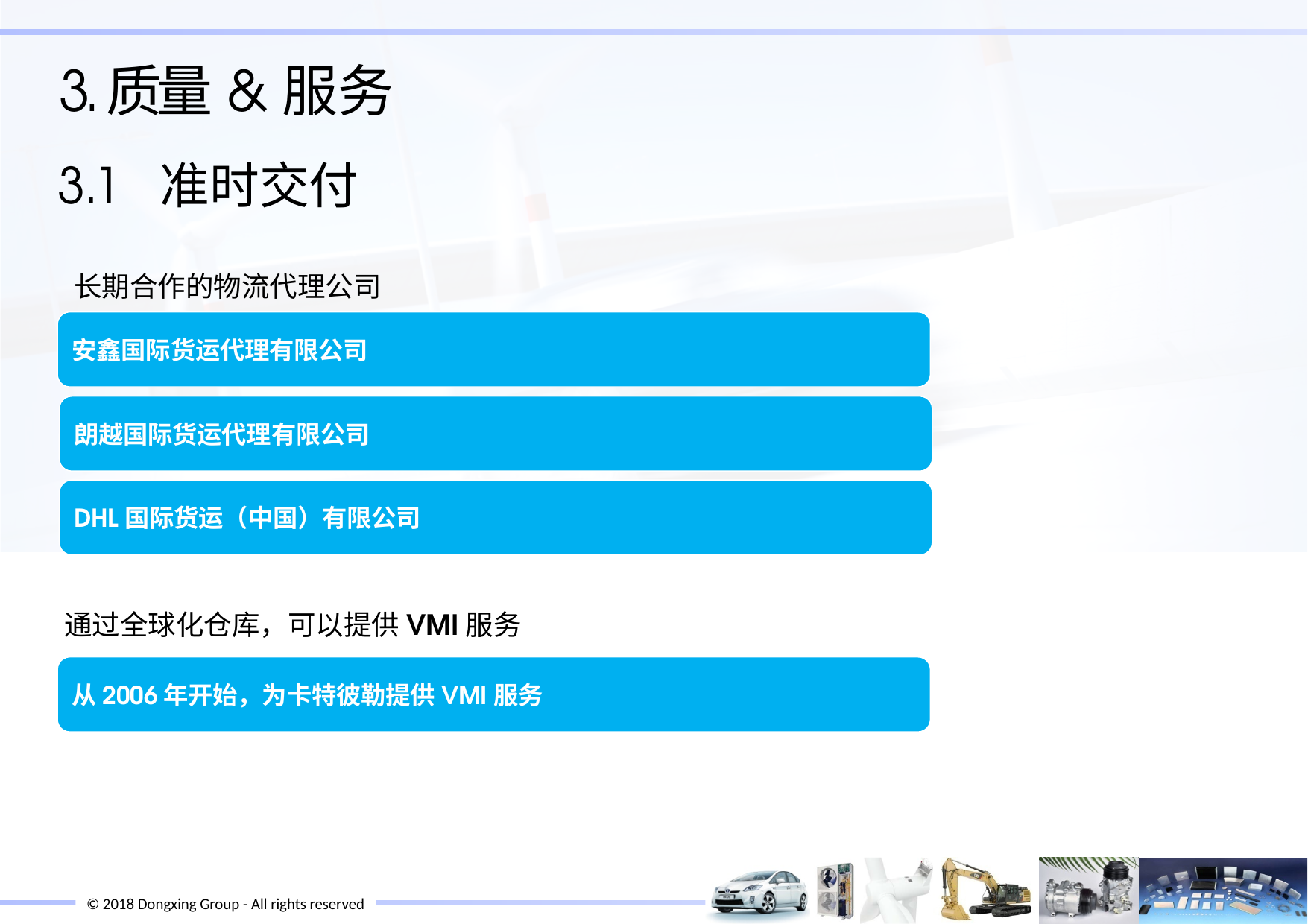

3.	质量&服务
3.1 	准时交付
 长期合作的物流代理公司
安鑫国际货运代理有限公司
朗越国际货运代理有限公司
DHL国际货运（中国）有限公司
通过全球化仓库，可以提供VMI服务
从2006年开始，为卡特彼勒提供VMI服务